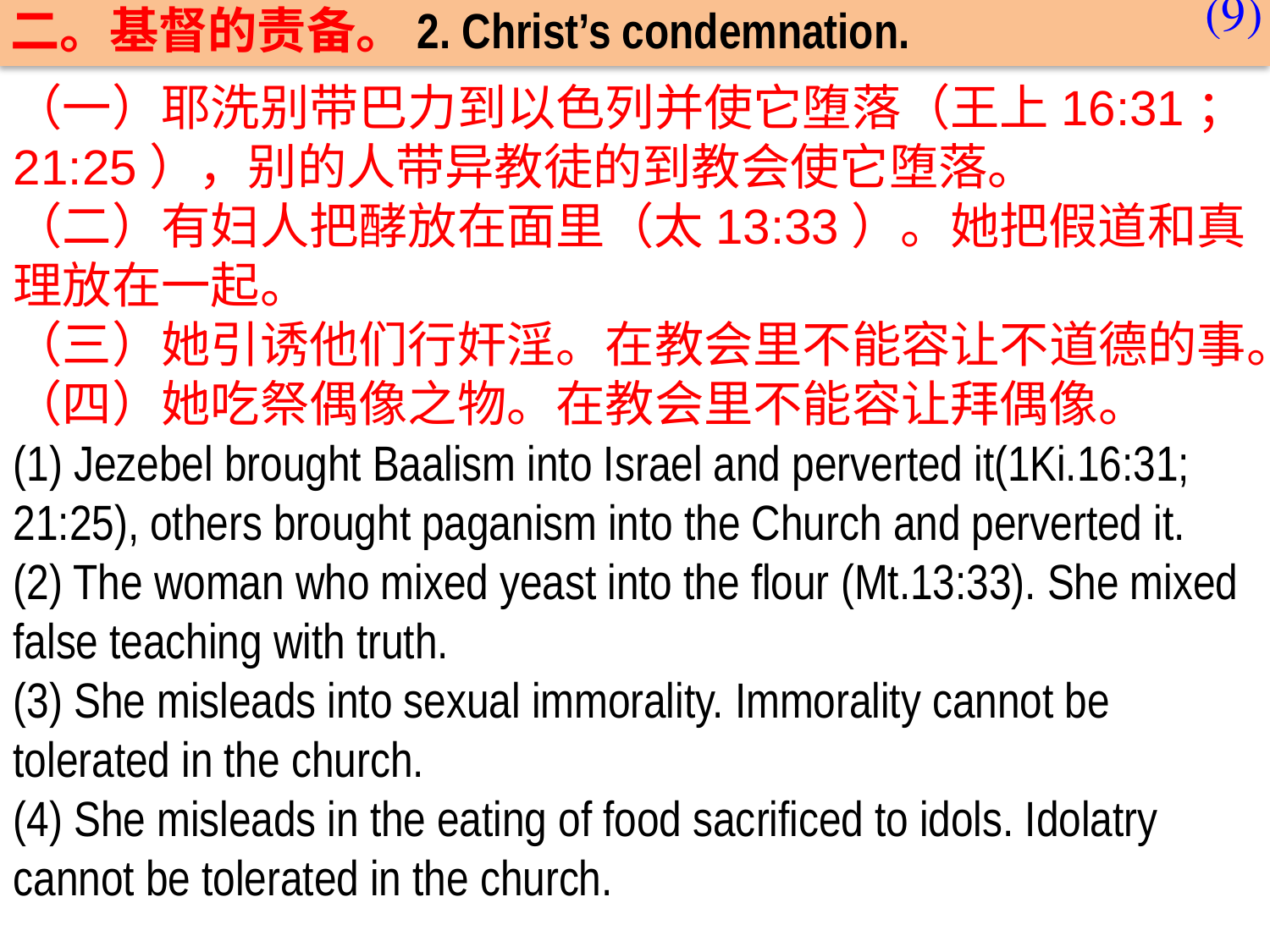

(9)
二。基督的责备。2. Christ’s condemnation.

（一）耶洗别带巴力到以色列并使它堕落（王上16:31；21:25），别的人带异教徒的到教会使它堕落。
（二）有妇人把酵放在面里（太13:33）。她把假道和真理放在一起。
（三）她引诱他们行奸淫。在教会里不能容让不道德的事。
（四）她吃祭偶像之物。在教会里不能容让拜偶像。
(1) Jezebel brought Baalism into Israel and perverted it(1Ki.16:31;
21:25), others brought paganism into the Church and perverted it.
(2) The woman who mixed yeast into the flour (Mt.13:33). She mixed false teaching with truth.
(3) She misleads into sexual immorality. Immorality cannot be tolerated in the church.
(4) She misleads in the eating of food sacrificed to idols. Idolatry cannot be tolerated in the church.